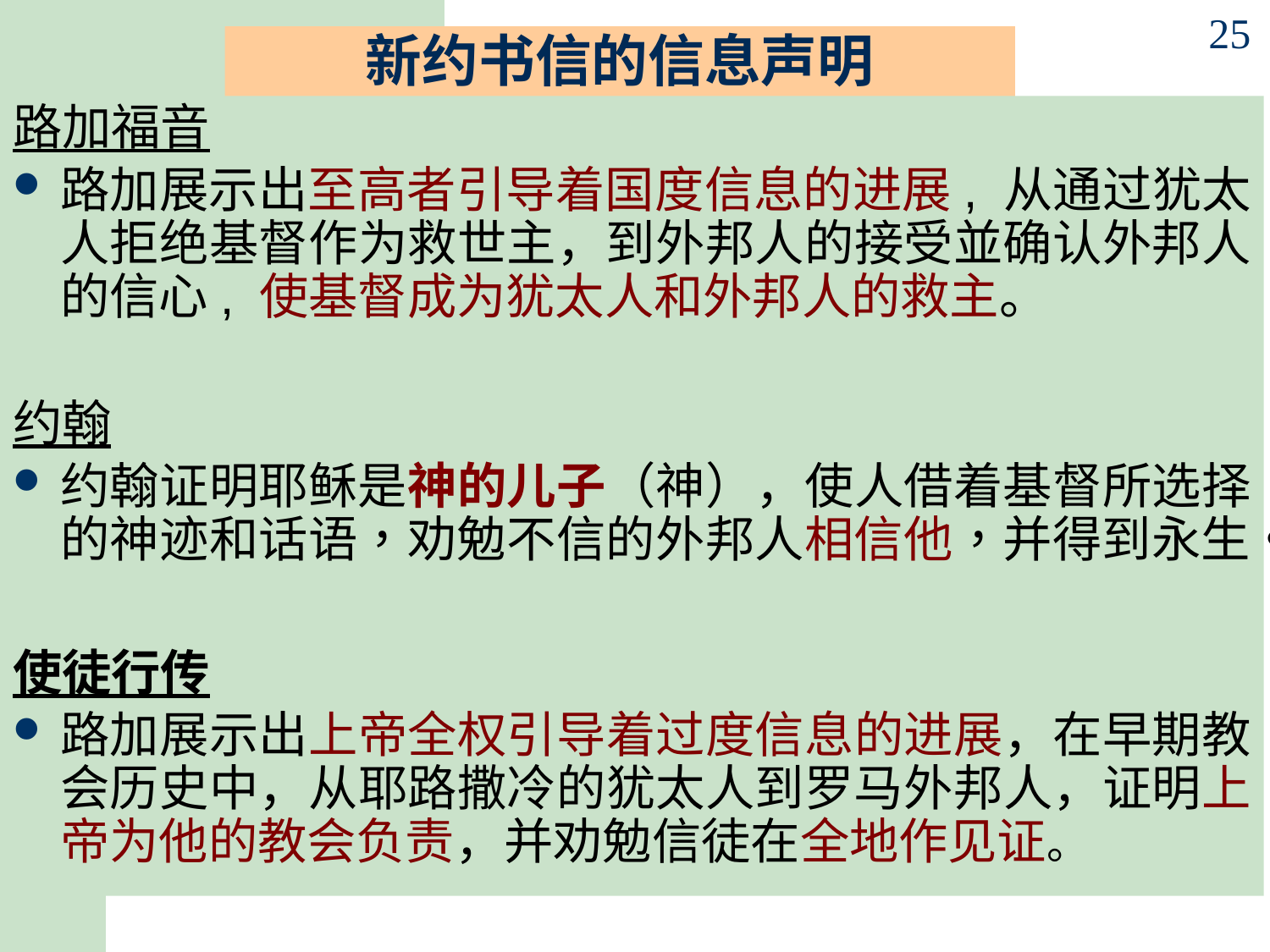

25
# 新约书信的信息声明
路加福音
路加展示出至高者引导着国度信息的进展, 从通过犹太人拒绝基督作为救世主，到外邦人的接受並确认外邦人的信心, 使基督成为犹太人和外邦人的救主。

约翰
约翰证明耶稣是神的儿子（神），使人借着基督所选择的神迹和话语，劝勉不信的外邦人相信他，并得到永生。

使徒行传
路加展示出上帝全权引导着过度信息的进展，在早期教会历史中，从耶路撒冷的犹太人到罗马外邦人，证明上帝为他的教会负责，并劝勉信徒在全地作见证。